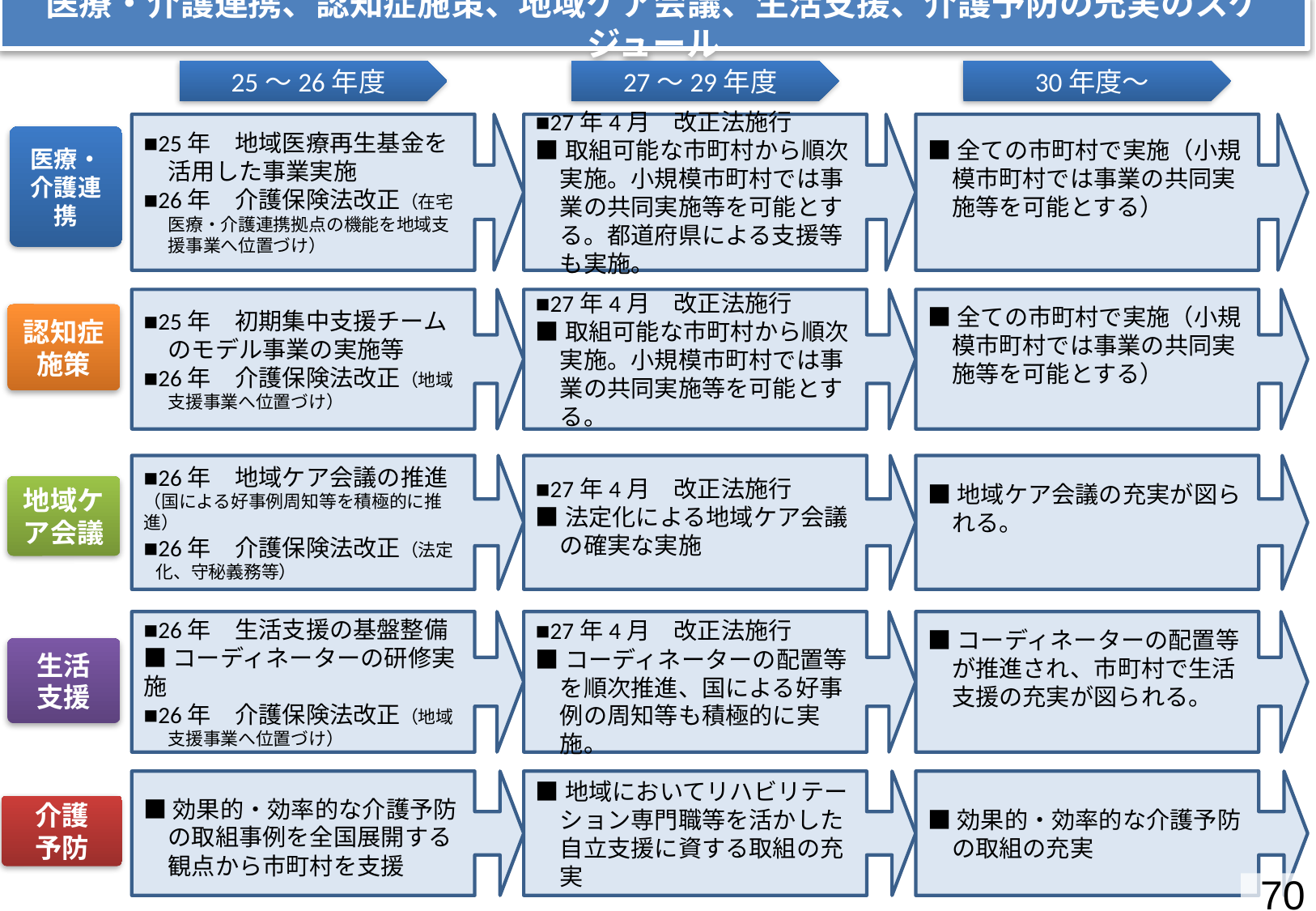

医療・介護連携、認知症施策、地域ケア会議、生活支援、介護予防の充実のスケジュール
25～26年度
27～29年度
30年度～

■25年　地域医療再生基金を活用した事業実施
■26年　介護保険法改正（在宅医療・介護連携拠点の機能を地域支援事業へ位置づけ）

■27年4月　改正法施行
■取組可能な市町村から順次実施。小規模市町村では事業の共同実施等を可能とする。都道府県による支援等も実施。

■全ての市町村で実施（小規模市町村では事業の共同実施等を可能とする）

医療・介護連携

■25年　初期集中支援チームのモデル事業の実施等
■26年　介護保険法改正（地域支援事業へ位置づけ）

■27年4月　改正法施行
■取組可能な市町村から順次実施。小規模市町村では事業の共同実施等を可能とする。

■全ての市町村で実施（小規模市町村では事業の共同実施等を可能とする）

認知症
施策

■26年　地域ケア会議の推進（国による好事例周知等を積極的に推進）
■26年　介護保険法改正（法定化、守秘義務等）

■27年4月　改正法施行
■法定化による地域ケア会議の確実な実施

■地域ケア会議の充実が図られる。

地域ケ
ア会議

■26年　生活支援の基盤整備
■コーディネーターの研修実施
■26年　介護保険法改正（地域支援事業へ位置づけ）

■27年4月　改正法施行
■コーディネーターの配置等を順次推進、国による好事例の周知等も積極的に実施。

■コーディネーターの配置等が推進され、市町村で生活支援の充実が図られる。

生活
支援

■効果的・効率的な介護予防の取組事例を全国展開する観点から市町村を支援

■地域においてリハビリテーション専門職等を活かした自立支援に資する取組の充実
■効果的・効率的な介護予防の取組の充実
介護
予防
70